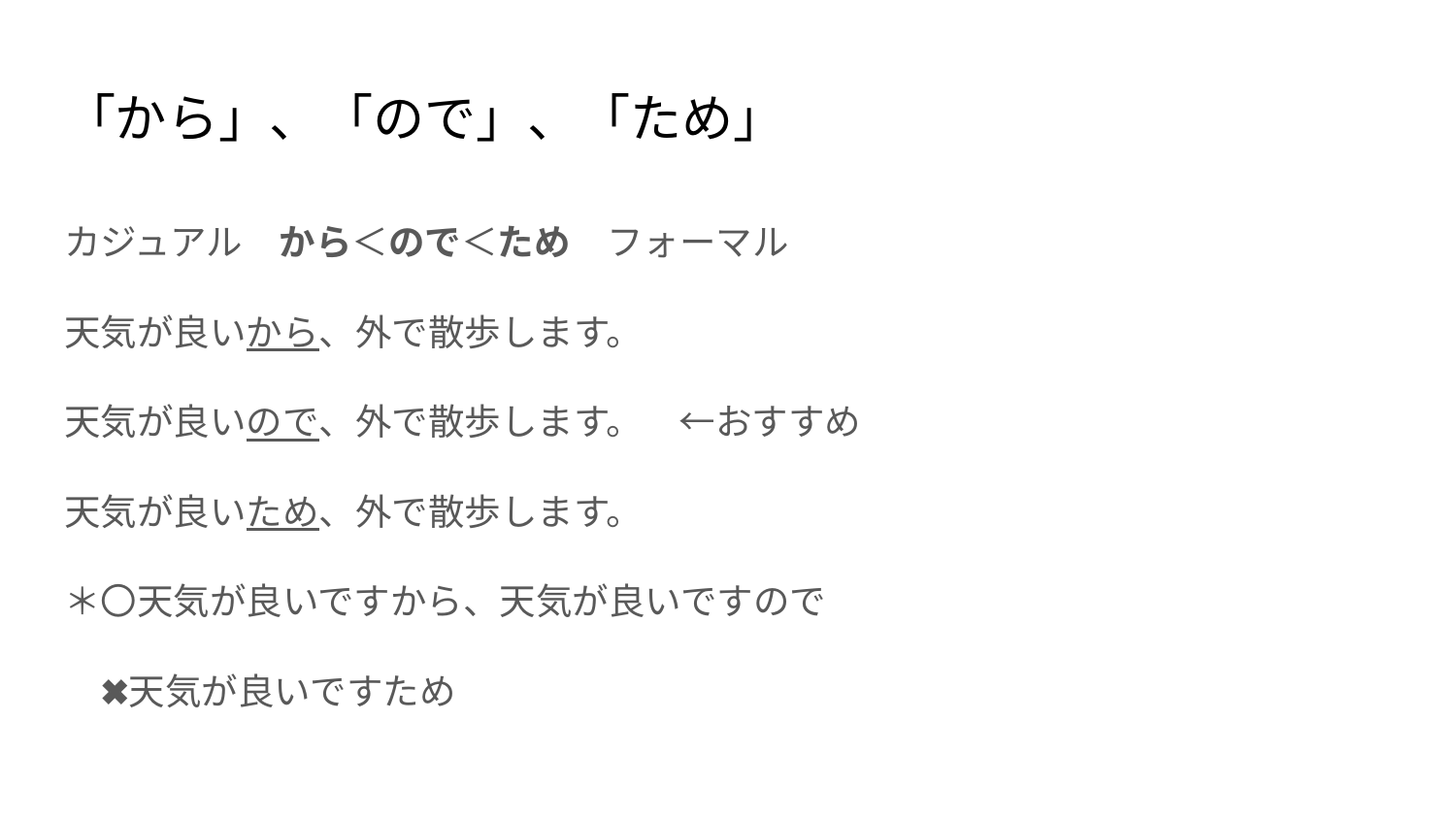

# 「から」、「ので」、「ため」
カジュアル　から＜ので＜ため　フォーマル
天気が良いから、外で散歩します。
天気が良いので、外で散歩します。　←おすすめ
天気が良いため、外で散歩します。
＊〇天気が良いですから、天気が良いですので
　✖天気が良いですため